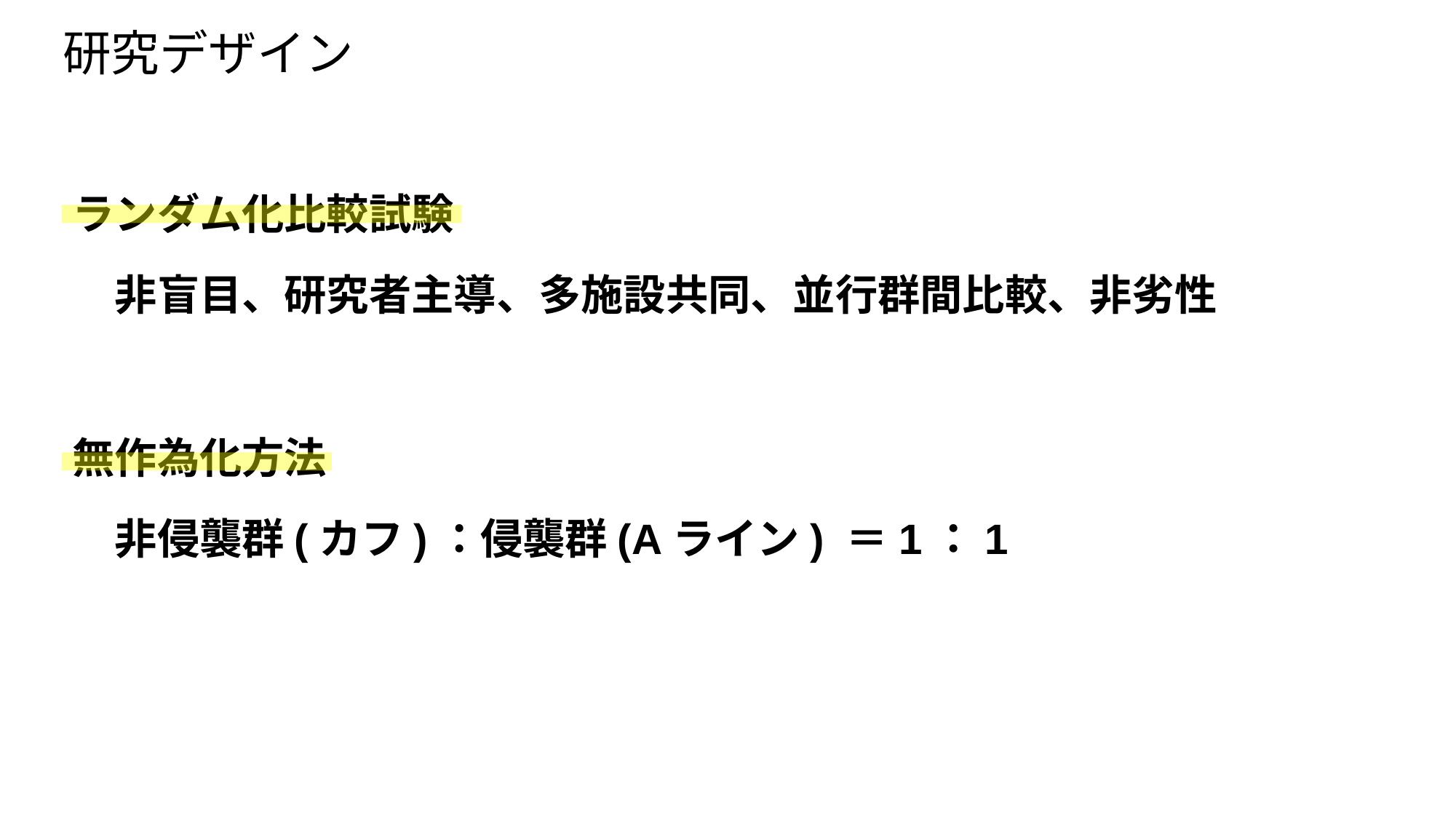

研究デザイン
ランダム化比較試験
　非盲目、研究者主導、多施設共同、並行群間比較、非劣性

無作為化方法
　非侵襲群(カフ)：侵襲群(Aライン) ＝1：1